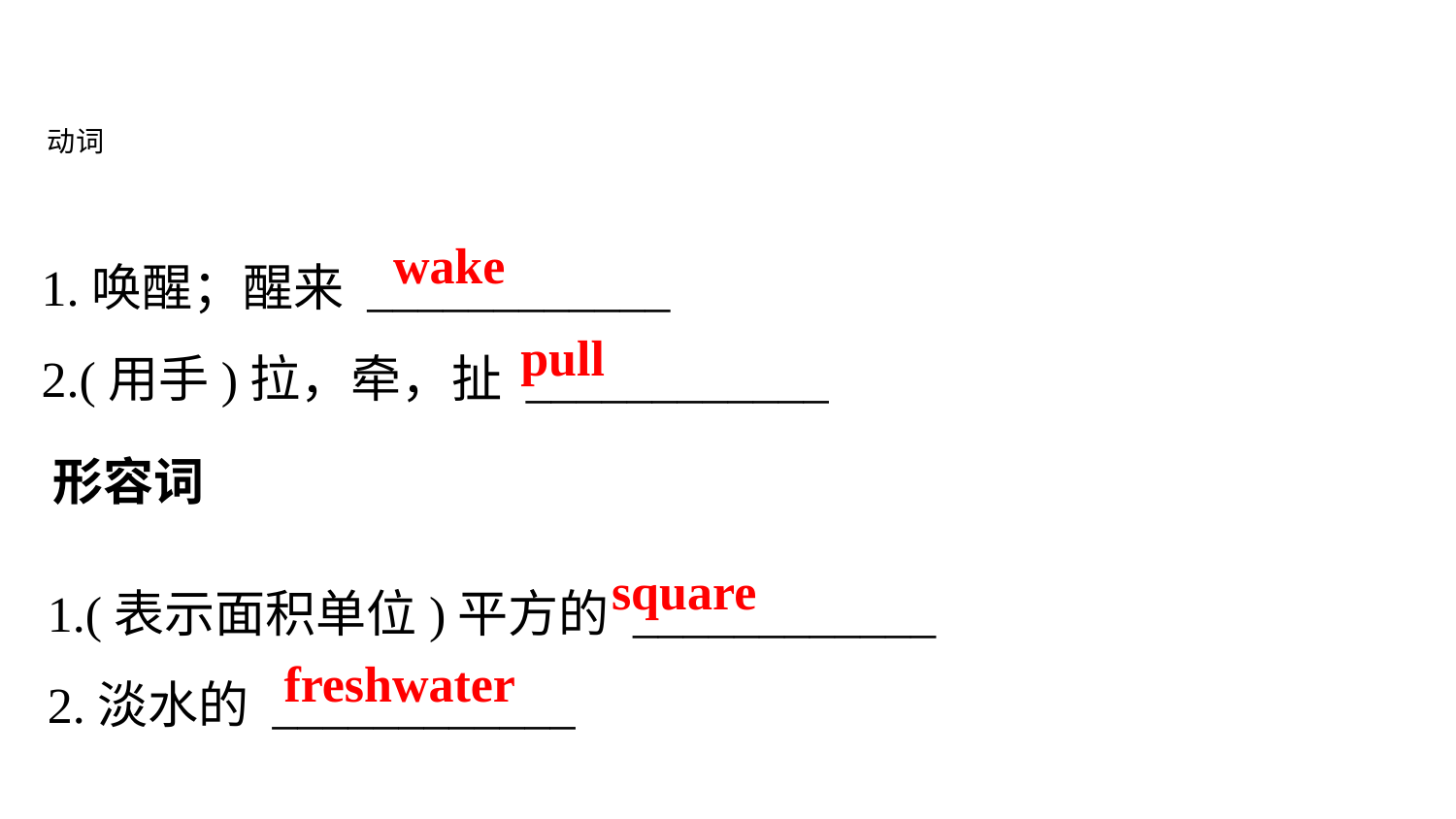

动词
1.唤醒；醒来 ____________
2.(用手)拉，牵，扯 ____________
wake
pull
形容词
1.(表示面积单位)平方的 ____________
2.淡水的 ____________
square
freshwater